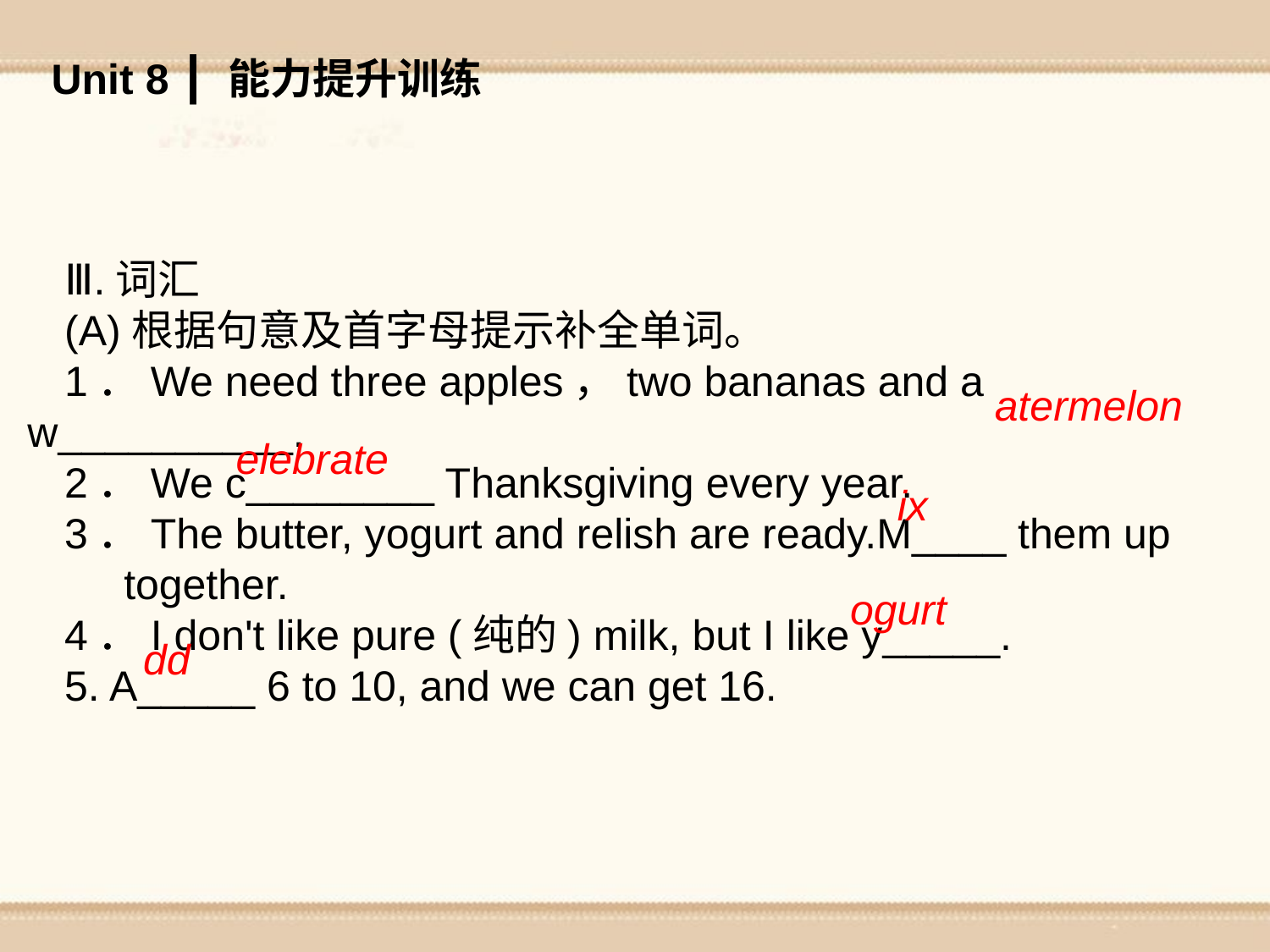

Unit 8 ┃ 能力提升训练
Ⅲ.词汇
(A)根据句意及首字母提示补全单词。
1．We need three apples，two bananas and a w__________.
2．We c________ Thanksgiving every year.
3．The butter, yogurt and relish are ready.M____ them up
     together.
4．I don't like pure (纯的) milk, but I like y_____.
5. A_____ 6 to 10, and we can get 16.
atermelon
elebrate
ix
ogurt
 　dd